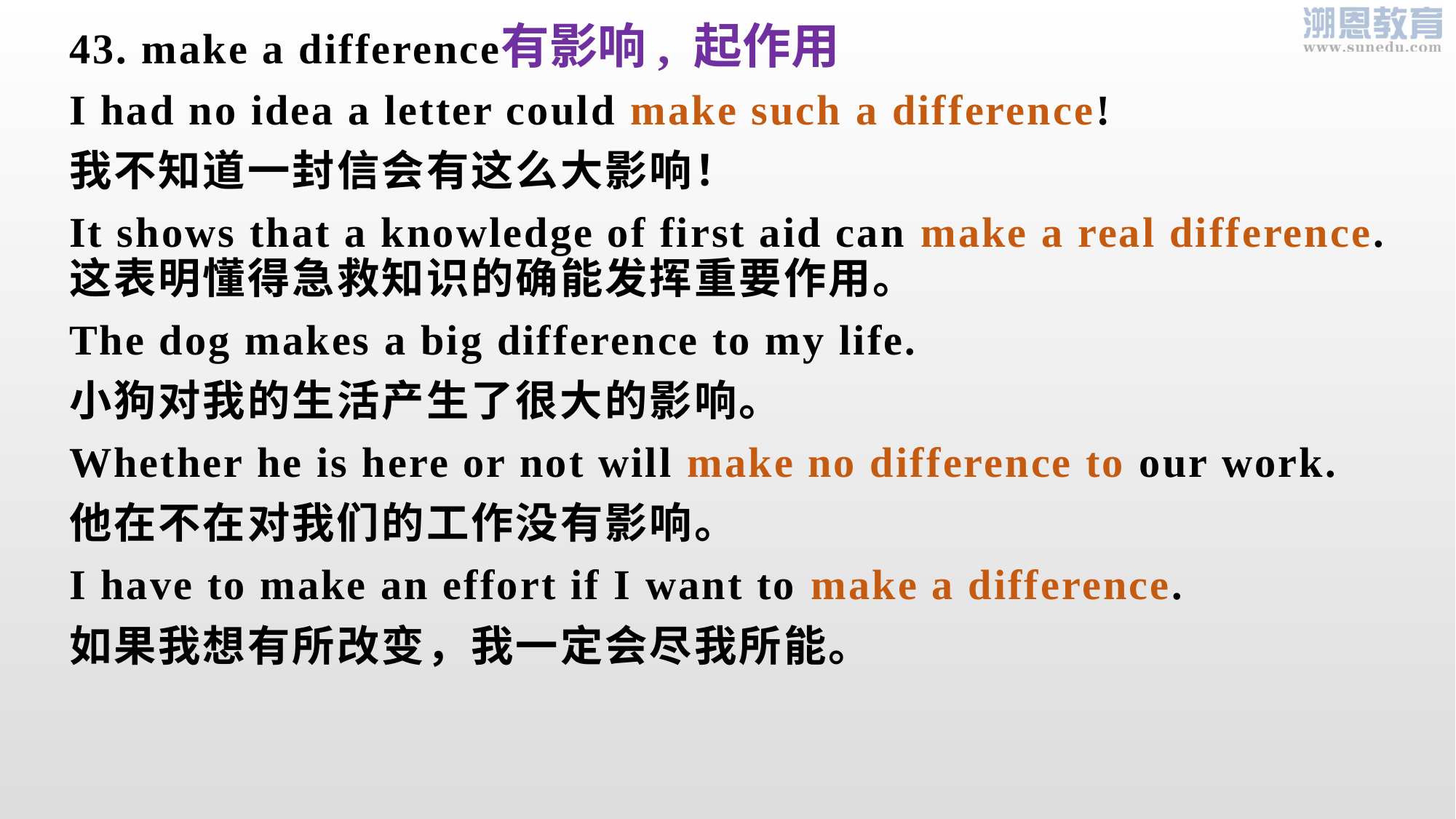

有影响, 起作用
43. make a difference
I had no idea a letter could make such a difference!
我不知道一封信会有这么大影响！
It shows that a knowledge of first aid can make a real difference.这表明懂得急救知识的确能发挥重要作用。
The dog makes a big difference to my life.
小狗对我的生活产生了很大的影响。
Whether he is here or not will make no difference to our work.
他在不在对我们的工作没有影响。
I have to make an effort if I want to make a difference.
如果我想有所改变，我一定会尽我所能。